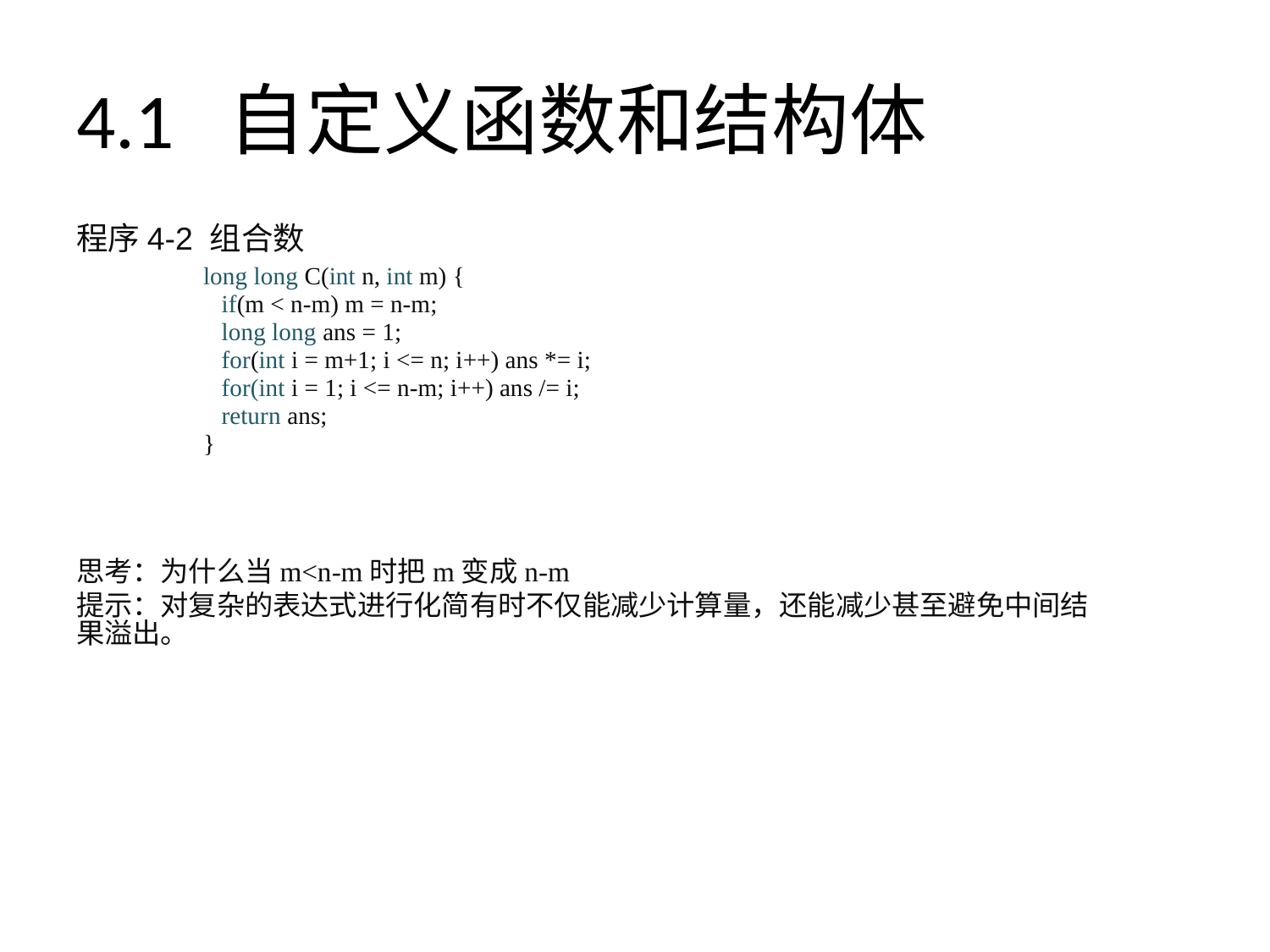

# 4.1  自定义函数和结构体
程序4-2 组合数
	long long C(int n, int m) {
	   if(m < n-m) m = n-m;
	   long long ans = 1;
	   for(int i = m+1; i <= n; i++) ans *= i;
	   for(int i = 1; i <= n-m; i++) ans /= i;
	   return ans;
	}

思考：为什么当m<n-m时把m变成n-m
提示：对复杂的表达式进行化简有时不仅能减少计算量，还能减少甚至避免中间结
果溢出。